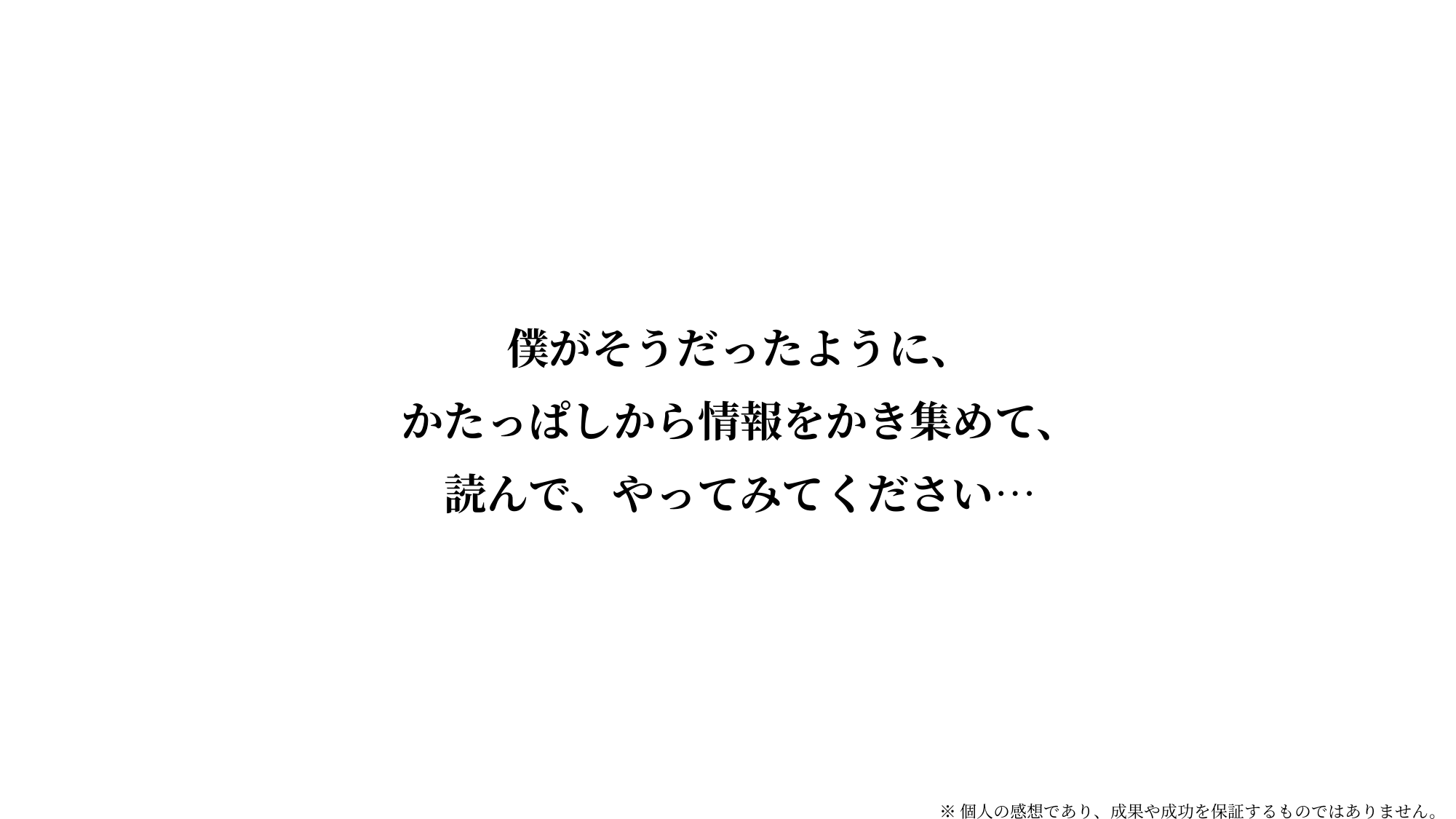

僕がそうだったように、
かたっぱしから情報をかき集めて、
読んで、やってみてください…
※個人の感想であり、成果や成功を保証するものではありません。